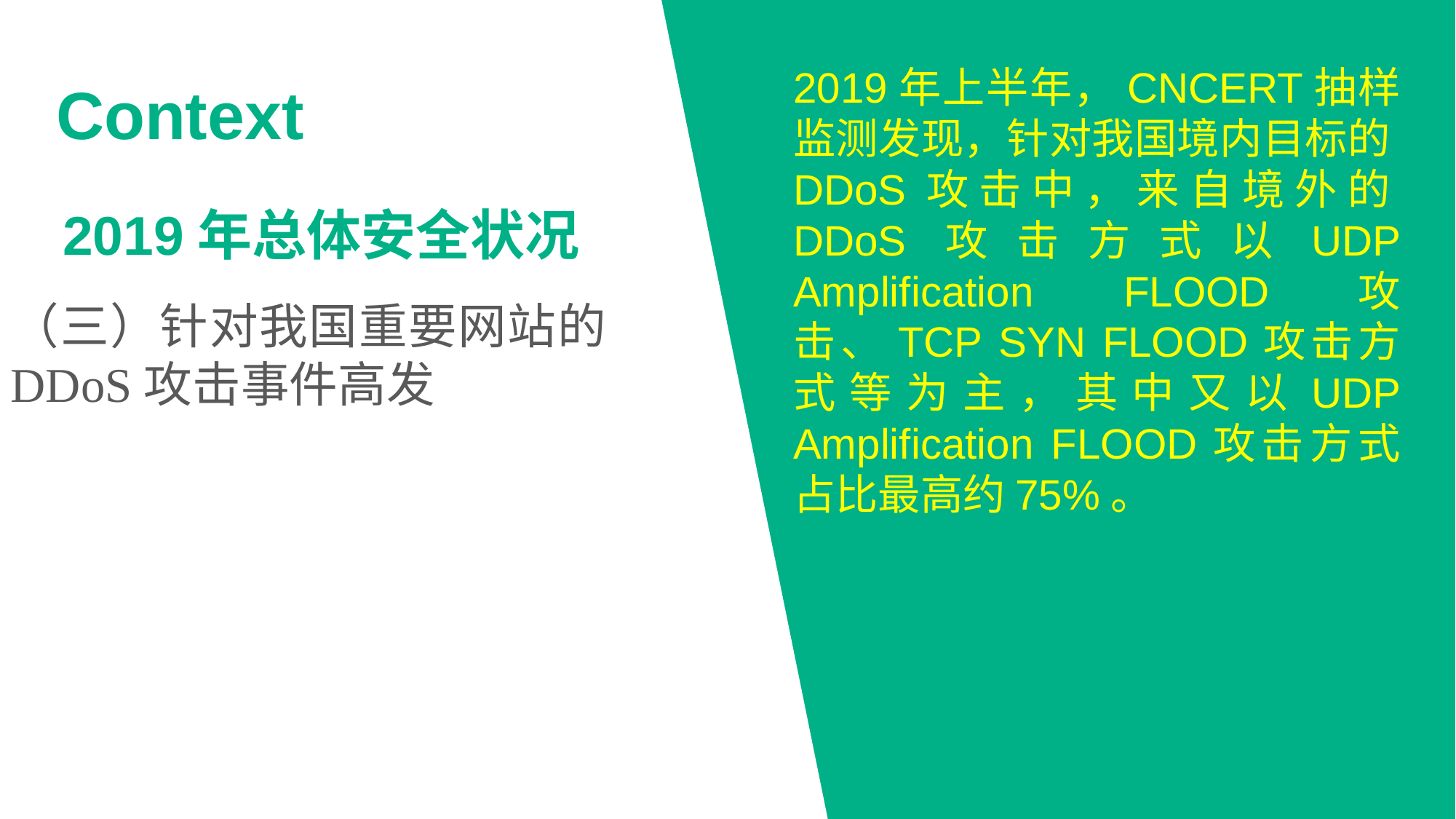

2019年上半年，CNCERT抽样监测发现，针对我国境内目标的DDoS攻击中，来自境外的DDoS攻击方式以UDP Amplification FLOOD攻击、TCP SYN FLOOD攻击方式等为主，其中又以UDP Amplification FLOOD攻击方式占比最高约75%。
Context
2019年总体安全状况
（三）针对我国重要网站的DDoS攻击事件高发